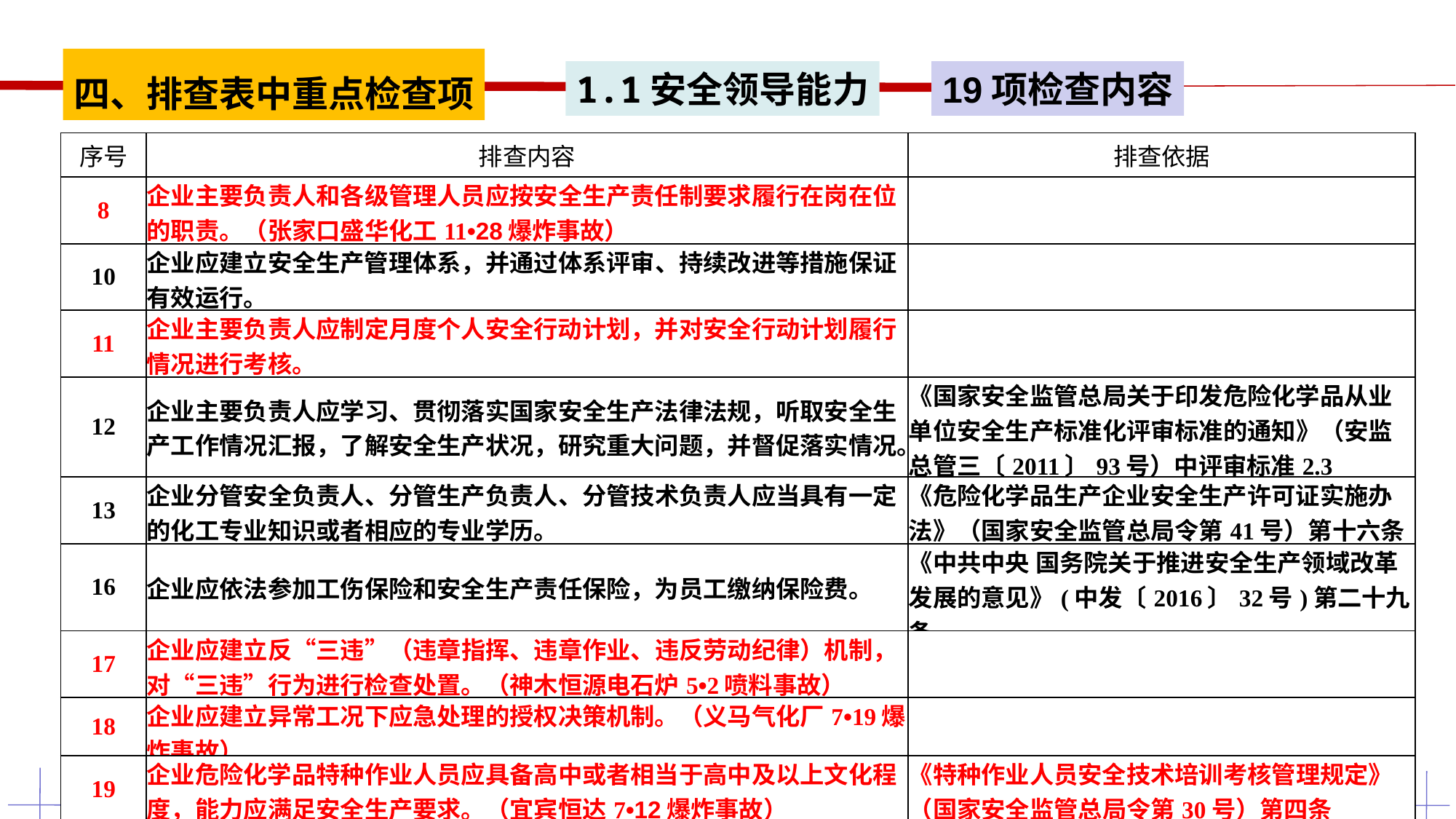

四、排查表中重点检查项
1.1安全领导能力
19项检查内容
| 序号 | 排查内容 | 排查依据 |
| --- | --- | --- |
| 8 | 企业主要负责人和各级管理人员应按安全生产责任制要求履行在岗在位的职责。（张家口盛华化工11•28爆炸事故） |  |
| 10 | 企业应建立安全生产管理体系，并通过体系评审、持续改进等措施保证有效运行。 |  |
| 11 | 企业主要负责人应制定月度个人安全行动计划，并对安全行动计划履行情况进行考核。 |  |
| 12 | 企业主要负责人应学习、贯彻落实国家安全生产法律法规，听取安全生产工作情况汇报，了解安全生产状况，研究重大问题，并督促落实情况。 | 《国家安全监管总局关于印发危险化学品从业单位安全生产标准化评审标准的通知》（安监总管三〔2011〕93号）中评审标准2.3 |
| 13 | 企业分管安全负责人、分管生产负责人、分管技术负责人应当具有一定的化工专业知识或者相应的专业学历。 | 《危险化学品生产企业安全生产许可证实施办法》（国家安全监管总局令第41号）第十六条 |
| 16 | 企业应依法参加工伤保险和安全生产责任保险，为员工缴纳保险费。 | 《中共中央 国务院关于推进安全生产领域改革发展的意见》(中发〔2016〕32号)第二十九条 |
| 17 | 企业应建立反“三违”（违章指挥、违章作业、违反劳动纪律）机制，对“三违”行为进行检查处置。（神木恒源电石炉5•2喷料事故） |  |
| 18 | 企业应建立异常工况下应急处理的授权决策机制。（义马气化厂7•19爆炸事故） |  |
| 19 | 企业危险化学品特种作业人员应具备高中或者相当于高中及以上文化程度，能力应满足安全生产要求。（宜宾恒达7•12爆炸事故） | 《特种作业人员安全技术培训考核管理规定》（国家安全监管总局令第30号）第四条 |
38